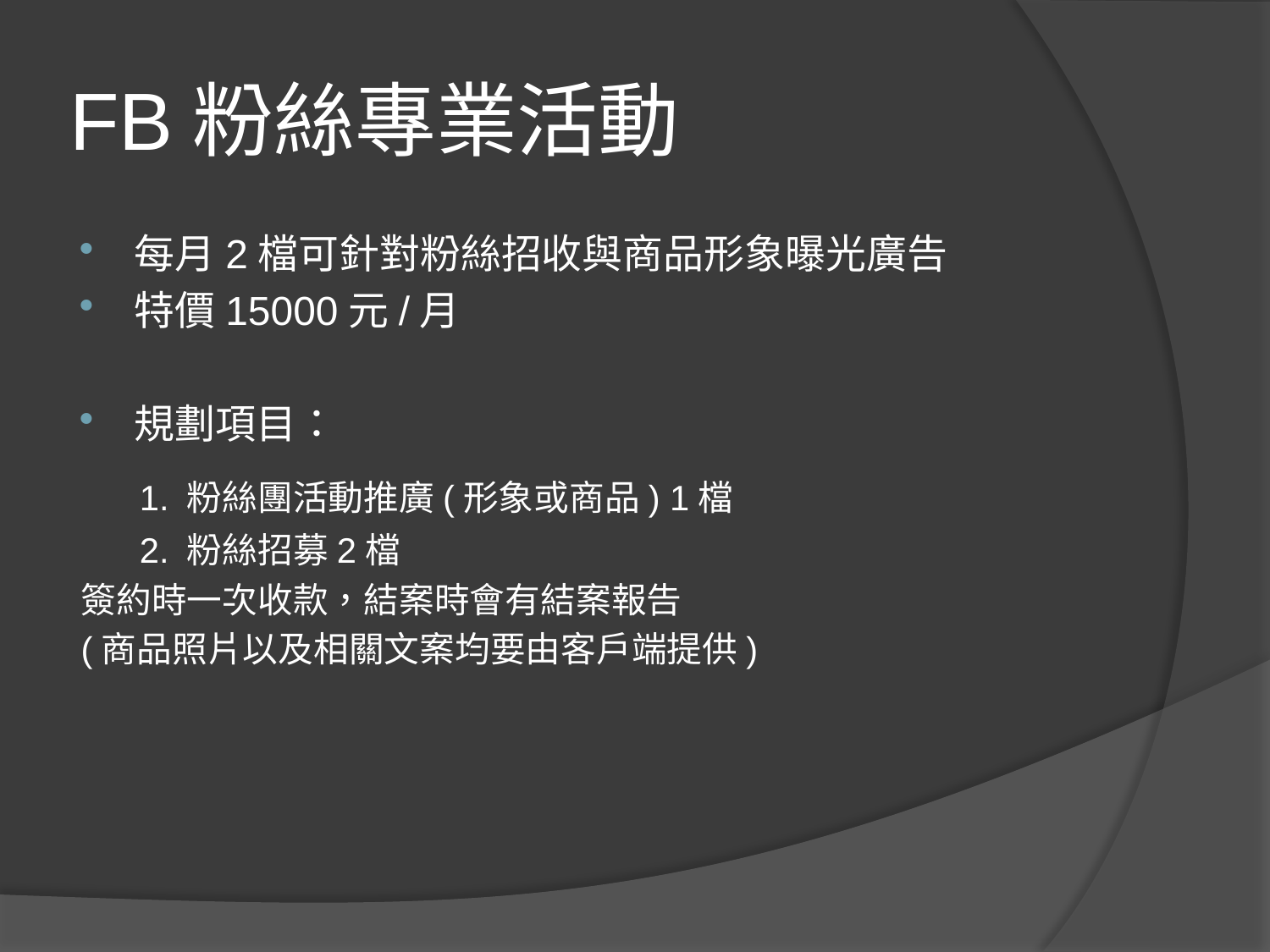

# FB粉絲專業活動
每月2檔可針對粉絲招收與商品形象曝光廣告
特價15000元/月

規劃項目：
    1. 粉絲團活動推廣(形象或商品) 1檔
      2. 粉絲招募2檔
簽約時一次收款，結案時會有結案報告
(商品照片以及相關文案均要由客戶端提供)